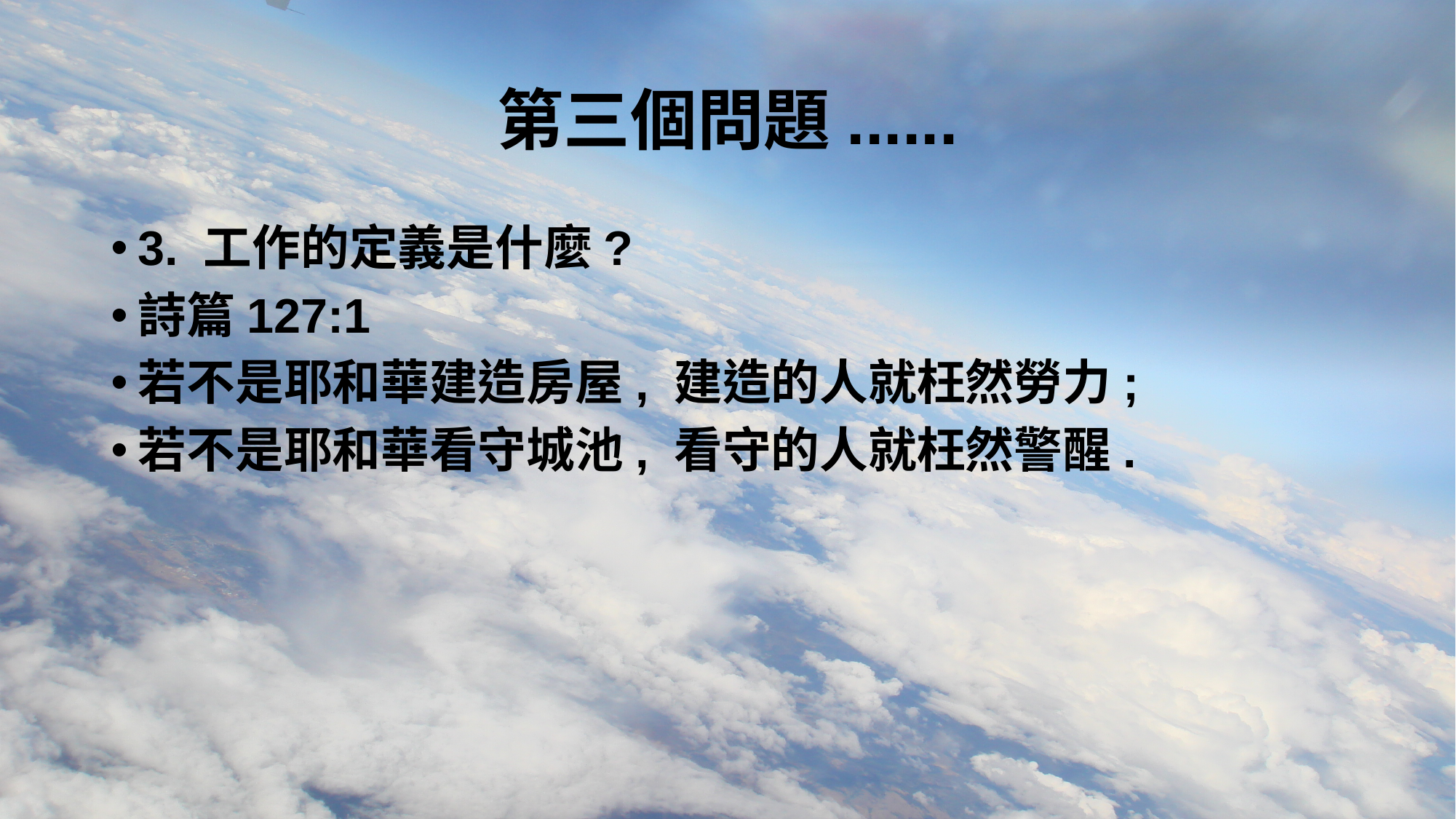

# 第三個問題......
3. 工作的定義是什麼?
詩篇127:1
若不是耶和華建造房屋, 建造的人就枉然勞力;
若不是耶和華看守城池, 看守的人就枉然警醒.